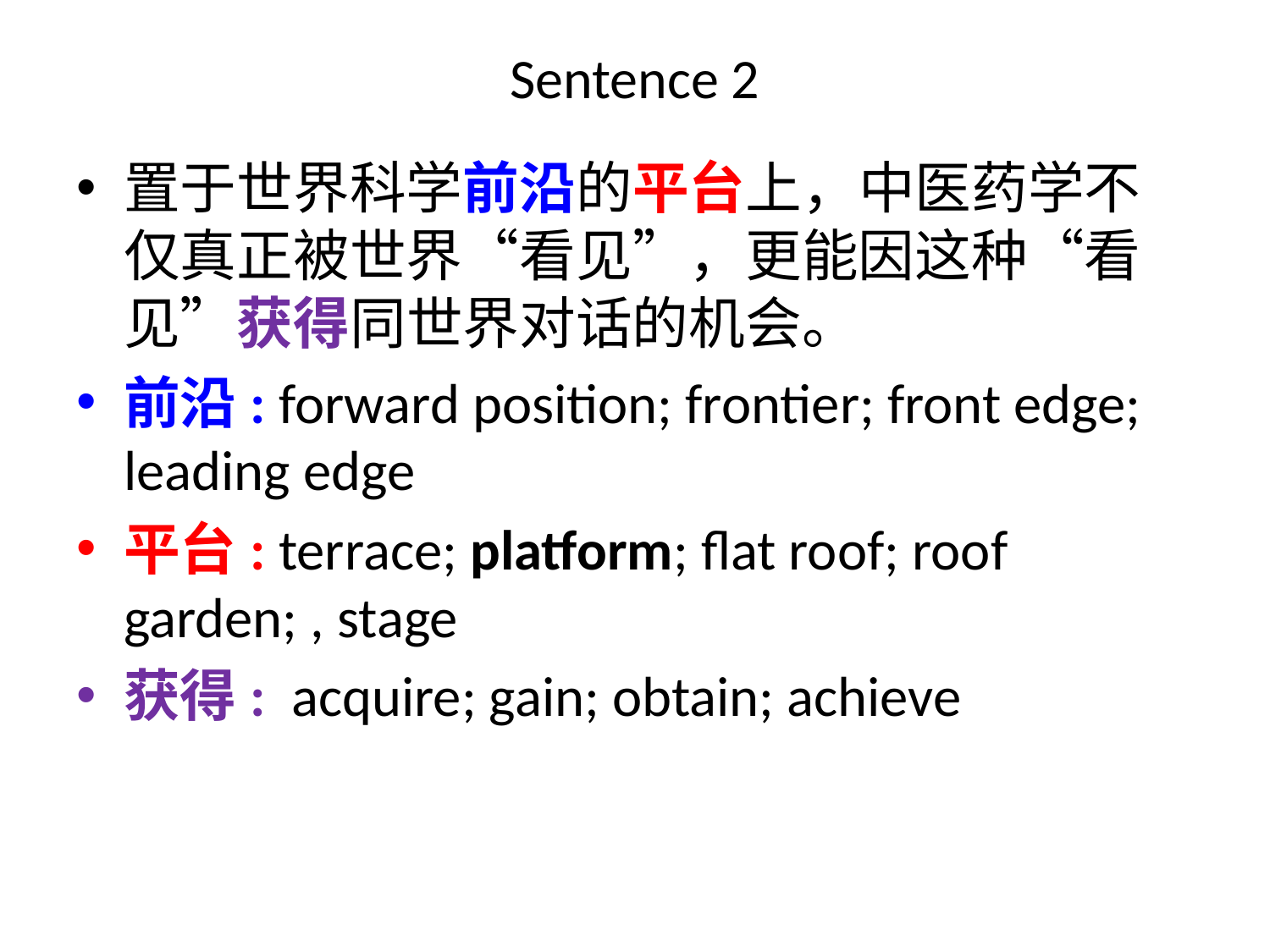

# Sentence 2
置于世界科学前沿的平台上，中医药学不仅真正被世界“看见”，更能因这种“看见”获得同世界对话的机会。
前沿: forward position; frontier; front edge; leading edge
平台: terrace; platform; flat roof; roof garden; , stage
获得:  acquire; gain; obtain; achieve